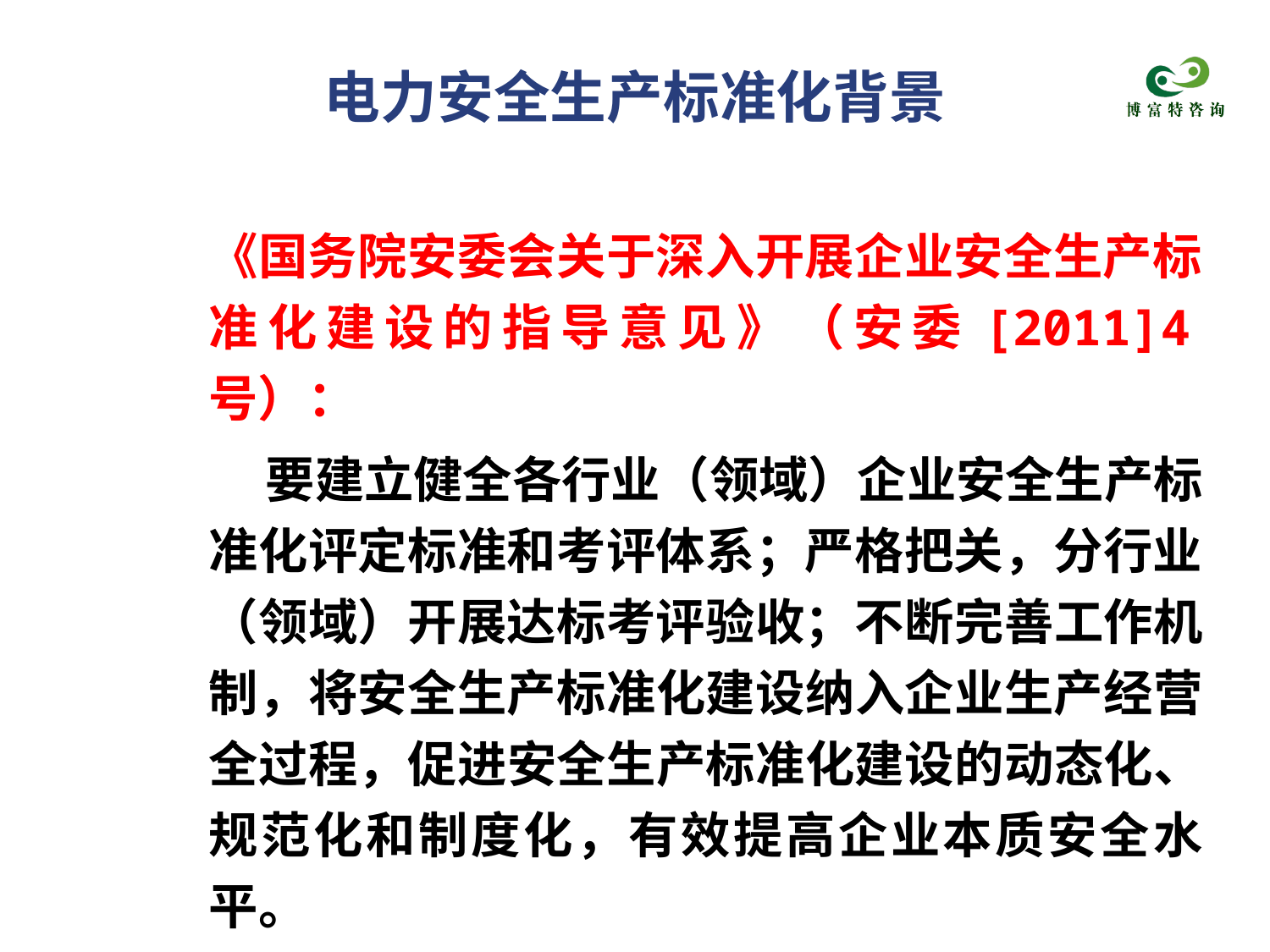

# 电力安全生产标准化背景
《国务院安委会关于深入开展企业安全生产标准化建设的指导意见》（安委[2011]4号）：
    要建立健全各行业（领域）企业安全生产标准化评定标准和考评体系；严格把关，分行业（领域）开展达标考评验收；不断完善工作机制，将安全生产标准化建设纳入企业生产经营全过程，促进安全生产标准化建设的动态化、规范化和制度化，有效提高企业本质安全水平。